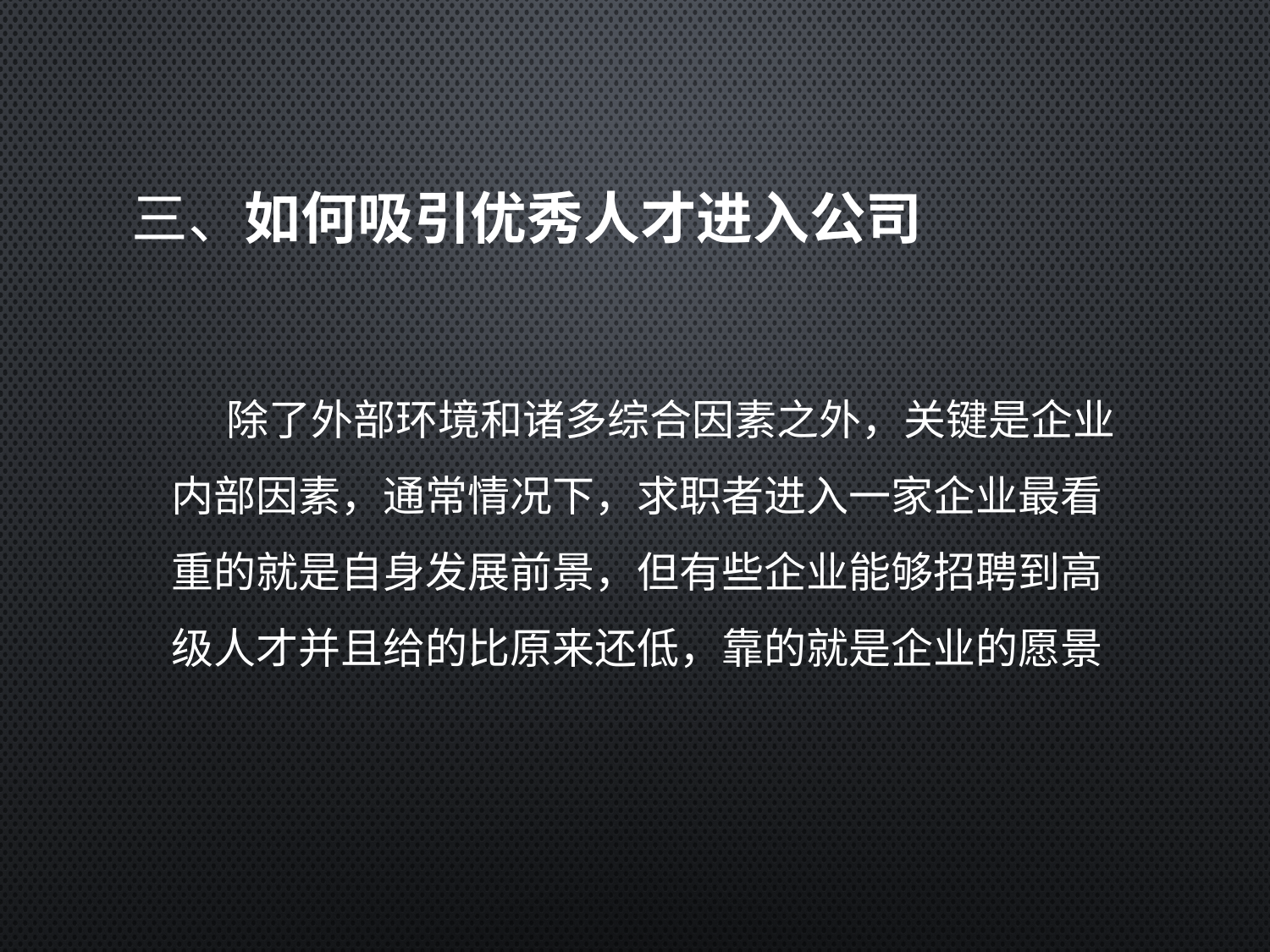

# 三、如何吸引优秀人才进入公司
           除了外部环境和诸多综合因素之外，关键是企业内部因素，通常情况下，求职者进入一家企业最看重的就是自身发展前景，但有些企业能够招聘到高级人才并且给的比原来还低，靠的就是企业的愿景